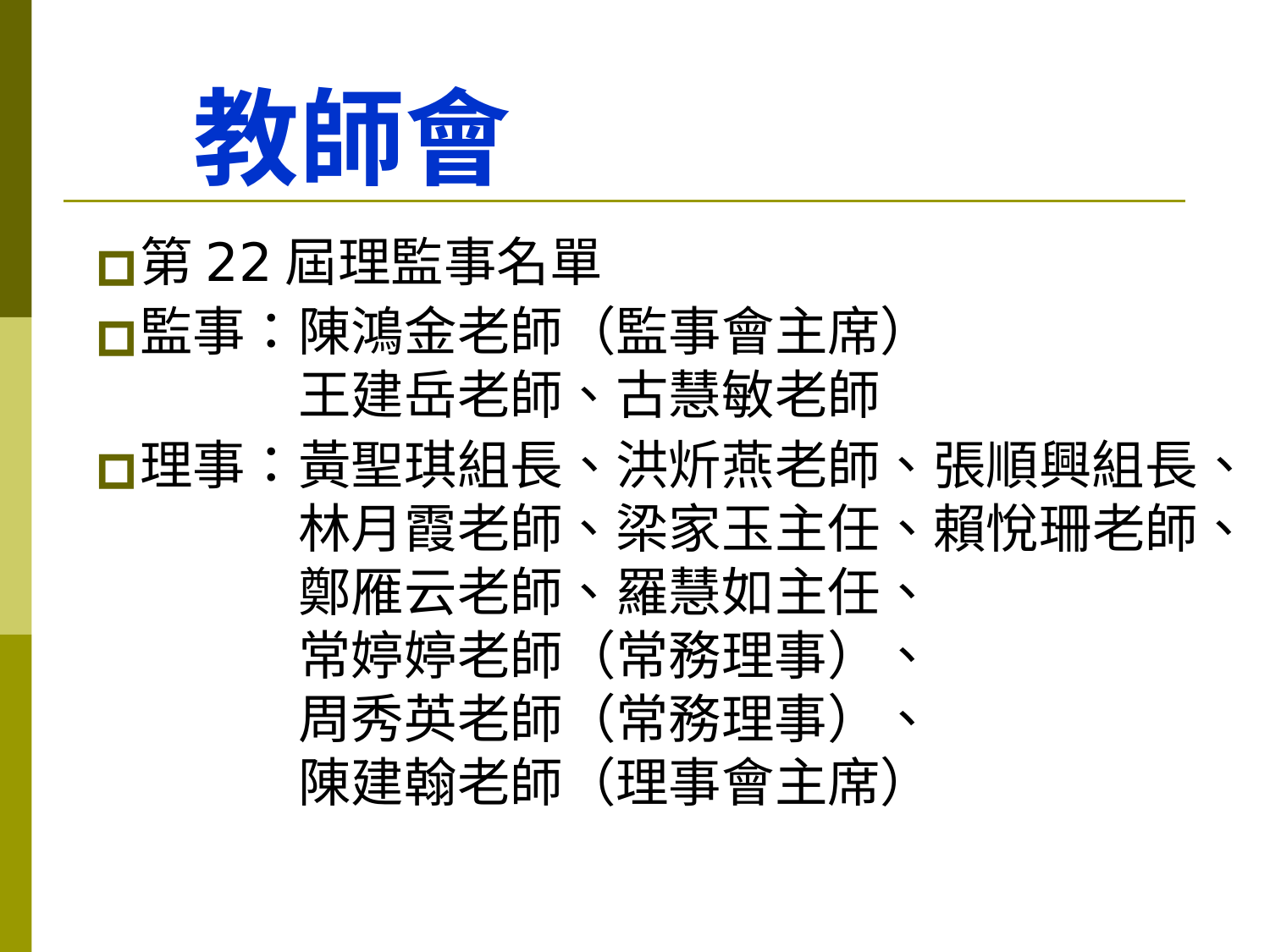

# 教師會
第22屆理監事名單
監事：陳鴻金老師（監事會主席）
　　　王建岳老師、古慧敏老師
理事：黃聖琪組長、洪炘燕老師、張順興組長、
　　　林月霞老師、梁家玉主任、賴悅珊老師、
　　　鄭雁云老師、羅慧如主任、
　　　常婷婷老師（常務理事）、
　　　周秀英老師（常務理事）、
　　　陳建翰老師（理事會主席）